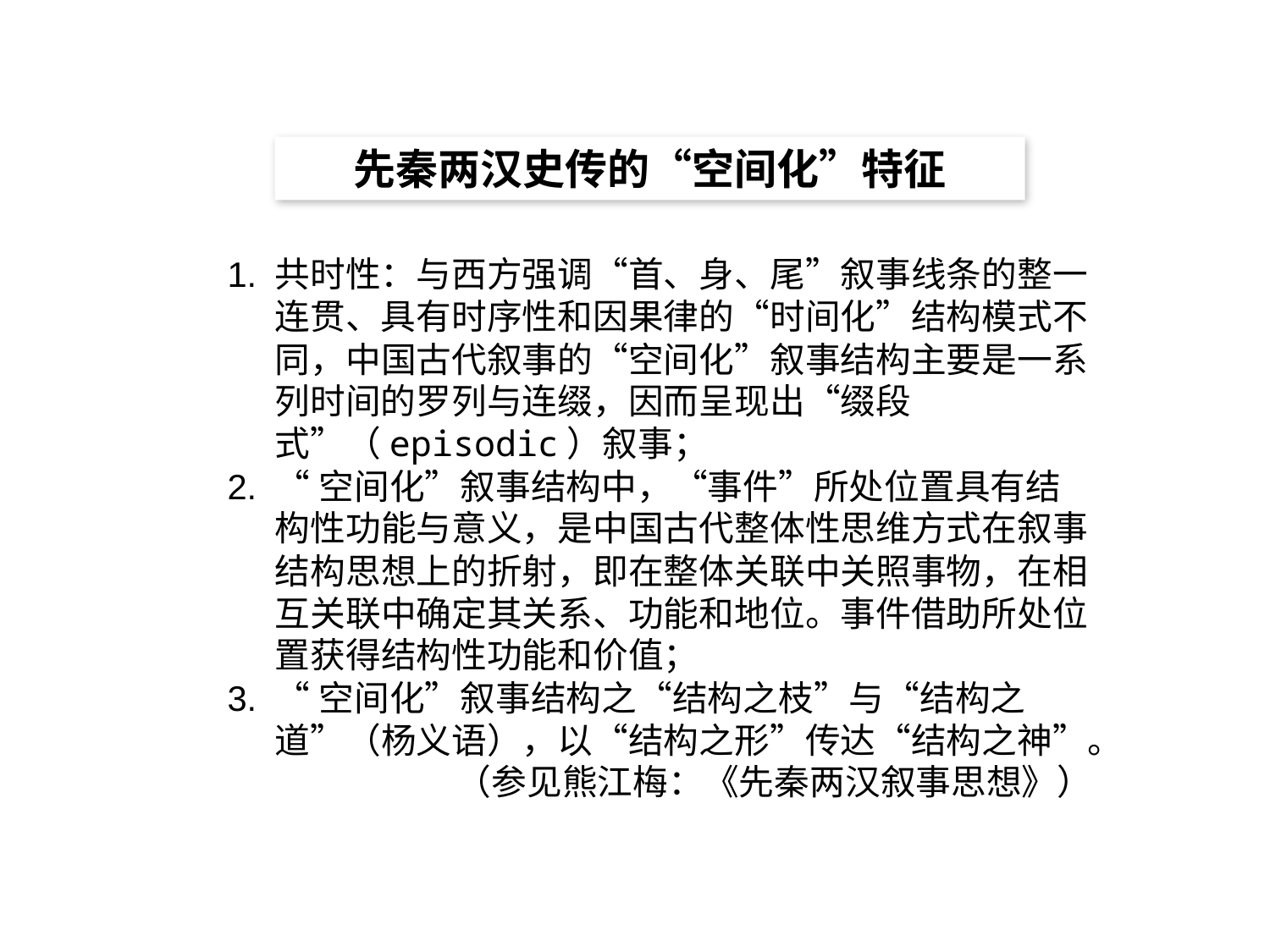

先秦两汉史传的“空间化”特征
共时性：与西方强调“首、身、尾”叙事线条的整一连贯、具有时序性和因果律的“时间化”结构模式不同，中国古代叙事的“空间化”叙事结构主要是一系列时间的罗列与连缀，因而呈现出“缀段式”（episodic）叙事；
“空间化”叙事结构中，“事件”所处位置具有结构性功能与意义，是中国古代整体性思维方式在叙事结构思想上的折射，即在整体关联中关照事物，在相互关联中确定其关系、功能和地位。事件借助所处位置获得结构性功能和价值；
“空间化”叙事结构之“结构之枝”与“结构之道”（杨义语），以“结构之形”传达“结构之神”。
（参见熊江梅：《先秦两汉叙事思想》）

46